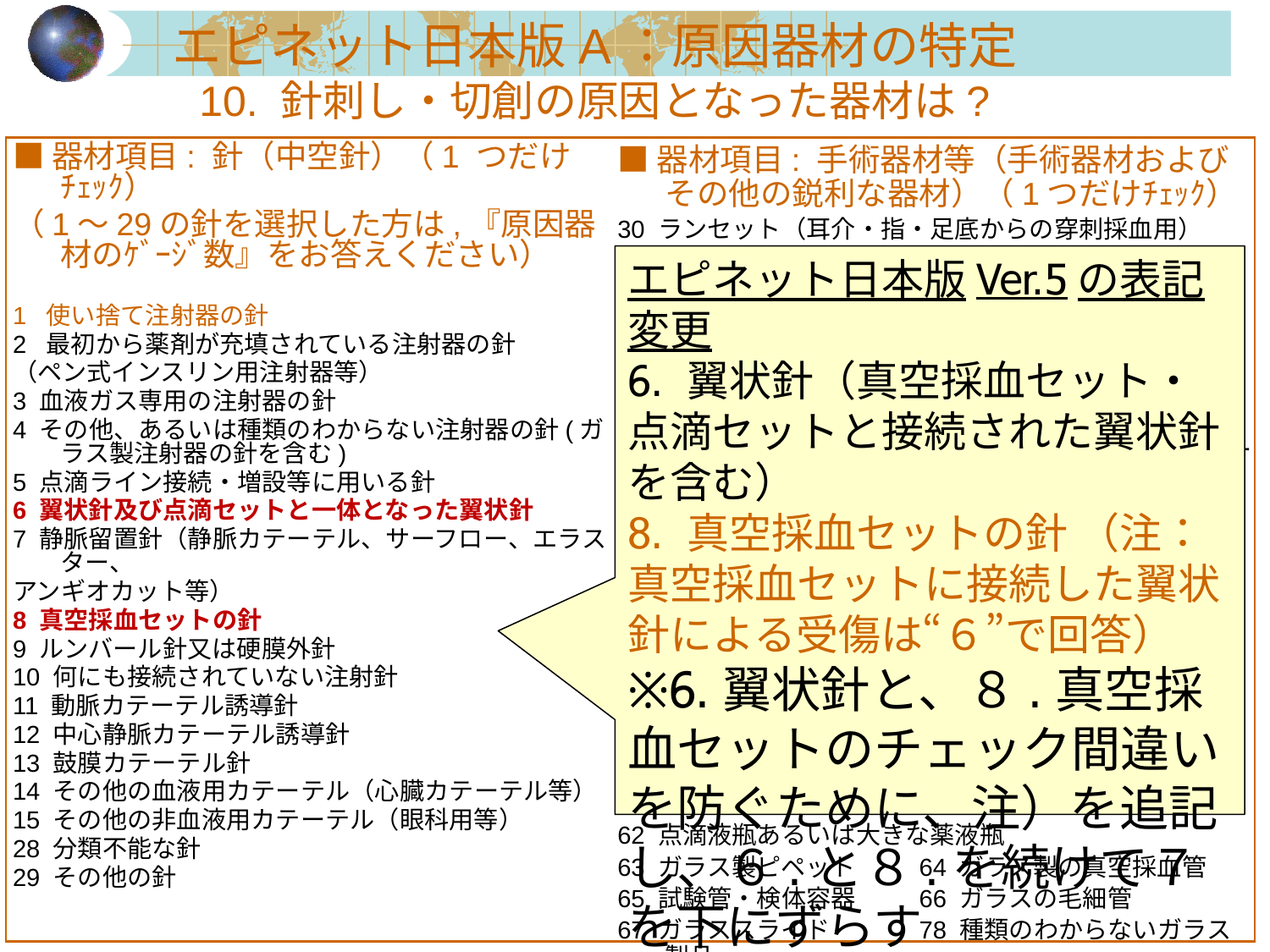

エピネット日本版A：原因器材の特定
10. 針刺し・切創の原因となった器材は?
■器材項目: 針（中空針）（1 つだけﾁｪｯｸ）
（1～29の針を選択した方は,『原因器材のｹﾞｰｼﾞ数』をお答えください）

1  使い捨て注射器の針
2  最初から薬剤が充填されている注射器の針
（ペン式インスリン用注射器等）
3 血液ガス専用の注射器の針
4 その他、あるいは種類のわからない注射器の針(ガラス製注射器の針を含む)
5 点滴ライン接続・増設等に用いる針
6 翼状針及び点滴セットと一体となった翼状針
7 静脈留置針（静脈カテーテル、サーフロー、エラスター、
アンギオカット等）
8 真空採血セットの針
9 ルンバール針又は硬膜外針
10 何にも接続されていない注射針
11 動脈カテーテル誘導針
12 中心静脈カテーテル誘導針
13 鼓膜カテーテル針
14 その他の血液用カテーテル（心臓カテーテル等）
15 その他の非血液用カテーテル（眼科用等）
28 分類不能な針
29 その他の針

■器材項目: 手術器材等（手術器材およびその他の鋭利な器材）（1つだけﾁｪｯｸ）
30 ランセット（耳介・指・足底からの穿刺採血用）
31 縫合針
32 再生使用する外科用メス（替え刃を含む）
33 剃刀、刃	34 プラスチック製ピペット
35 はさみ		36 電気メス
37 骨切りメス	38 骨片
39 布鉗子		40 マイクロトームの刃
41 トロッカー(套管針)42 プラスチック製の吸引チューブ
43 プラスチック製の検体容器・試験管
44 指の爪、歯	45 ディスポーザブル外科用メス
46 レトラクター、スキンフック、ボーンフック
47 ステーブル/金属縫合糸
48 ワイヤ		49 ピン
50 ドリルビット	51 摂子、鉗子類
58 種類のわからない鋭利器材	59 その他
■ 器材項目: ガラス製器材（1 つだけﾁｪｯｸ）
60 薬剤アンプル	61 薬剤バイアル
62 点滴液瓶あるいは大きな薬液瓶
63 ガラス製ピペット	64 ガラス製の真空採血管
65 試験管・検体容器	66 ガラスの毛細管
67 ガラススライド	78 種類のわからないガラス製品
79 その他のガラス製品
エピネット日本版Ver.5の表記変更
6. 翼状針（真空採血セット・点滴セットと接続された翼状針を含む）
8. 真空採血セットの針 （注：真空採血セットに接続した翼状針による受傷は“６”で回答）
※6.翼状針と、８.真空採血セットのチェック間違いを防ぐために、注）を追記し、６.と８.を続けて７を下にずらす